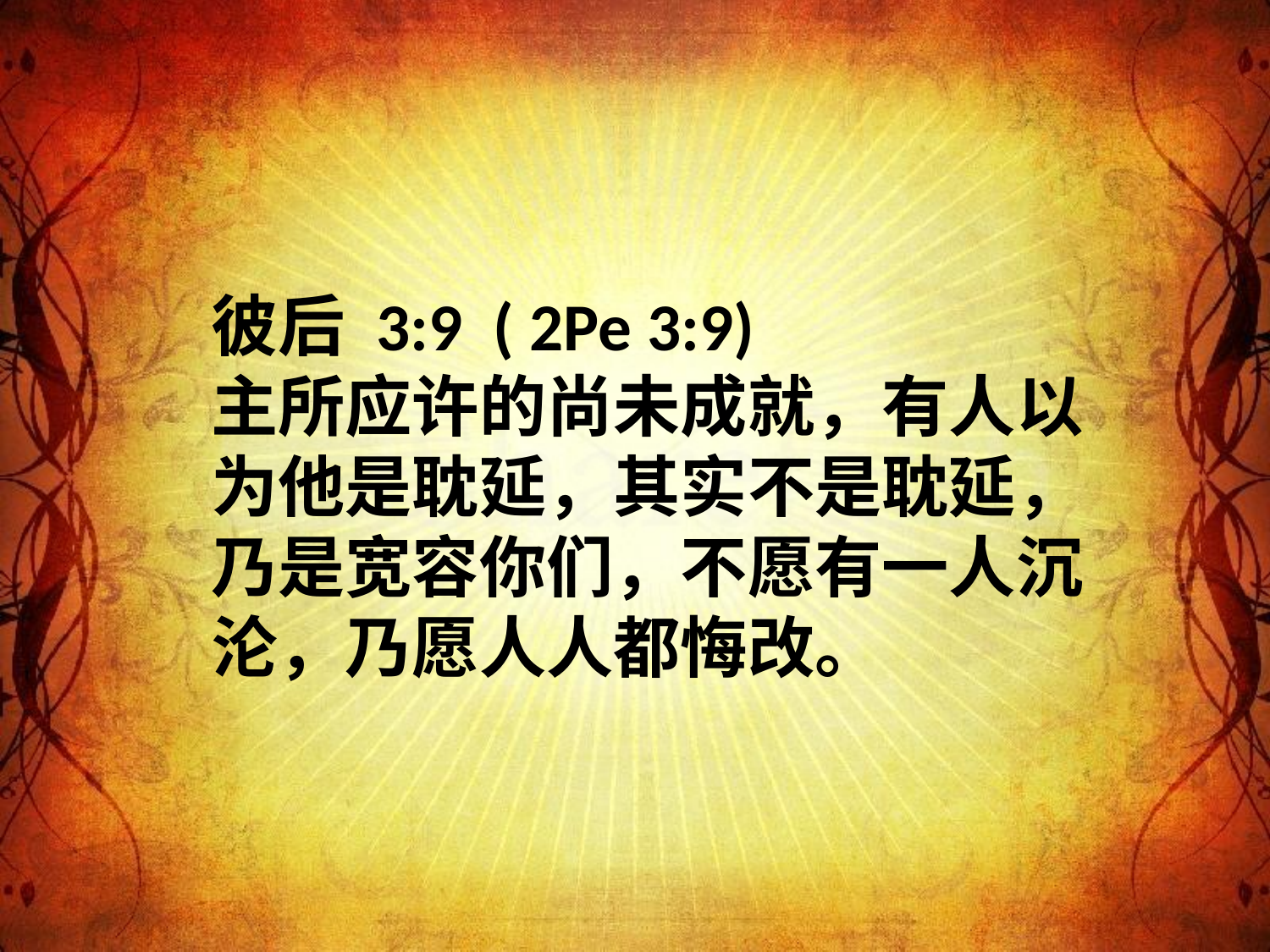

彼后 3:9  ( 2Pe 3:9)
主所应许的尚未成就，有人以为他是耽延，其实不是耽延，乃是宽容你们，不愿有一人沉沦，乃愿人人都悔改。